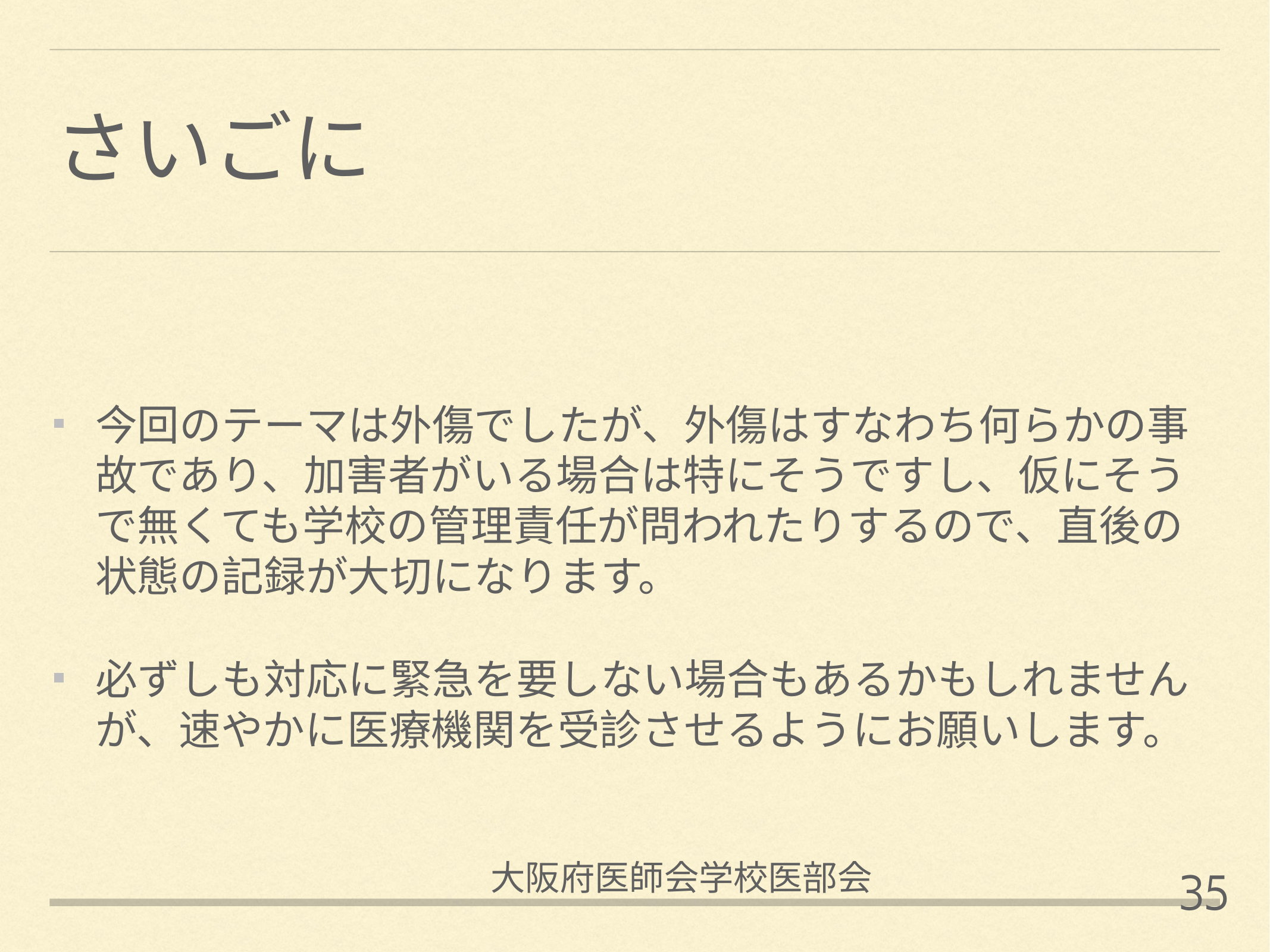

# さいごに
今回のテーマは外傷でしたが、外傷はすなわち何らかの事故であり、加害者がいる場合は特にそうですし、仮にそうで無くても学校の管理責任が問われたりするので、直後の状態の記録が大切になります。
必ずしも対応に緊急を要しない場合もあるかもしれませんが、速やかに医療機関を受診させるようにお願いします。
大阪府医師会学校医部会
35